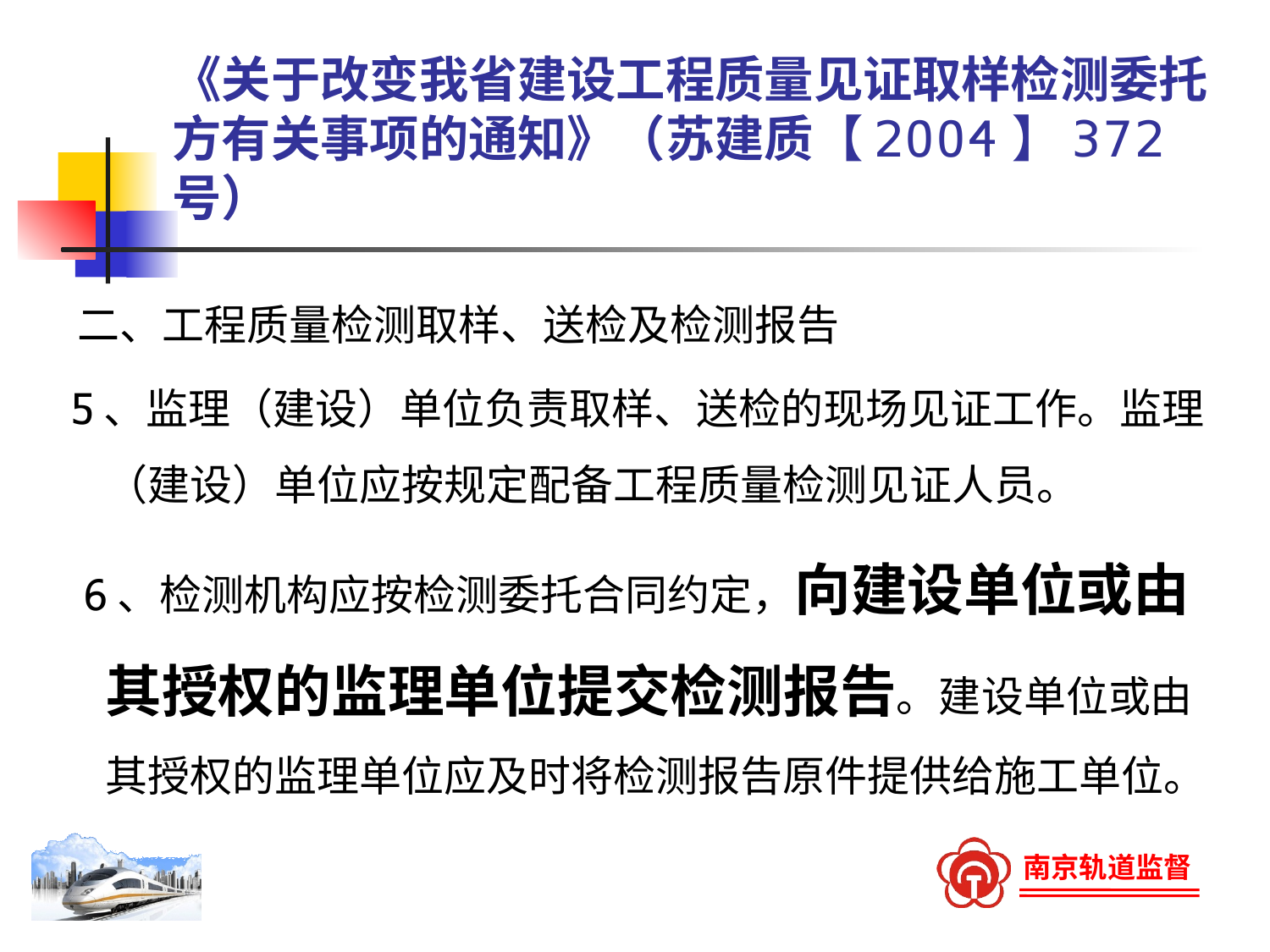

# 《关于改变我省建设工程质量见证取样检测委托方有关事项的通知》（苏建质【2004】372号）
 二、工程质量检测取样、送检及检测报告
 5、监理（建设）单位负责取样、送检的现场见证工作。监理（建设）单位应按规定配备工程质量检测见证人员。
  6、检测机构应按检测委托合同约定，向建设单位或由其授权的监理单位提交检测报告。建设单位或由其授权的监理单位应及时将检测报告原件提供给施工单位。